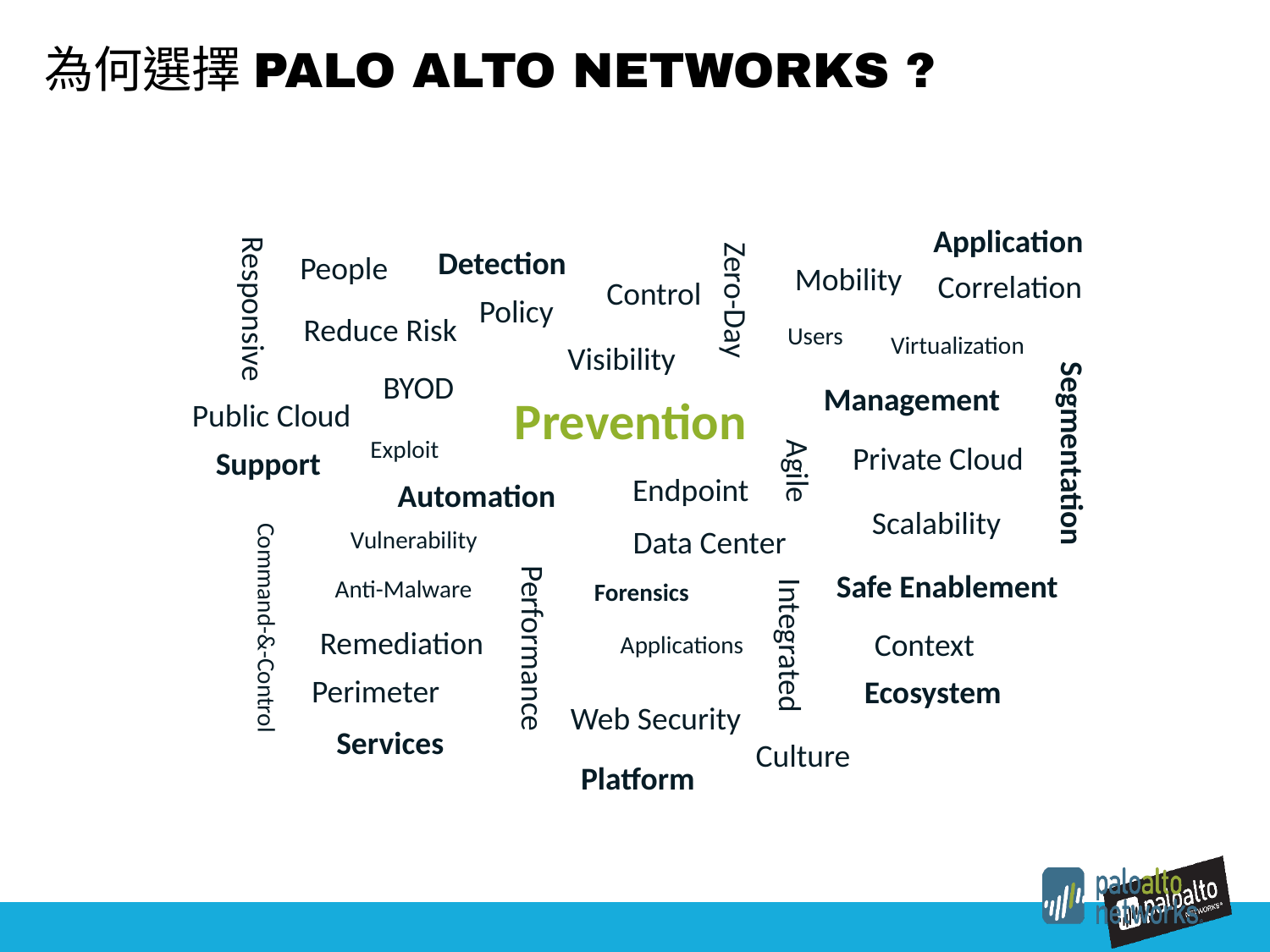

# 為何選擇PALO ALTO NETWORKS ?
Application
Detection
People
Mobility
Correlation
Control
Zero-Day
Responsive
Policy
Reduce Risk
Users
Virtualization
Visibility
BYOD
Management
Prevention
Public Cloud
Exploit
Segmentation
Private Cloud
Support
Agile
Endpoint
Automation
Scalability
Data Center
Vulnerability
Safe Enablement
Anti-Malware
Forensics
Command-&-Control
Remediation
Context
Integrated
Applications
Performance
Perimeter
Ecosystem
Web Security
Services
Culture
Platform